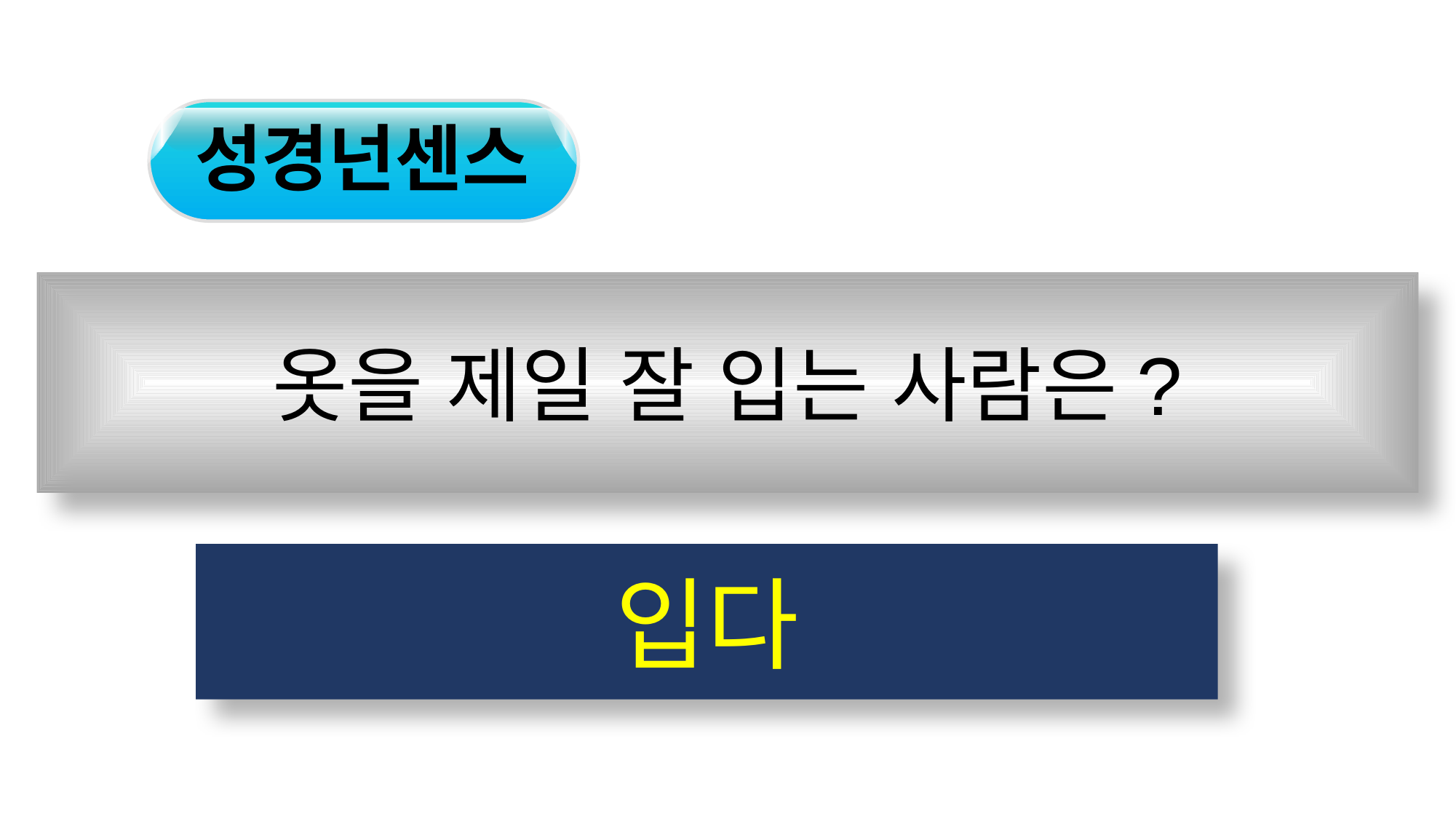

성경넌센스
옷을 제일 잘 입는 사람은?
입다